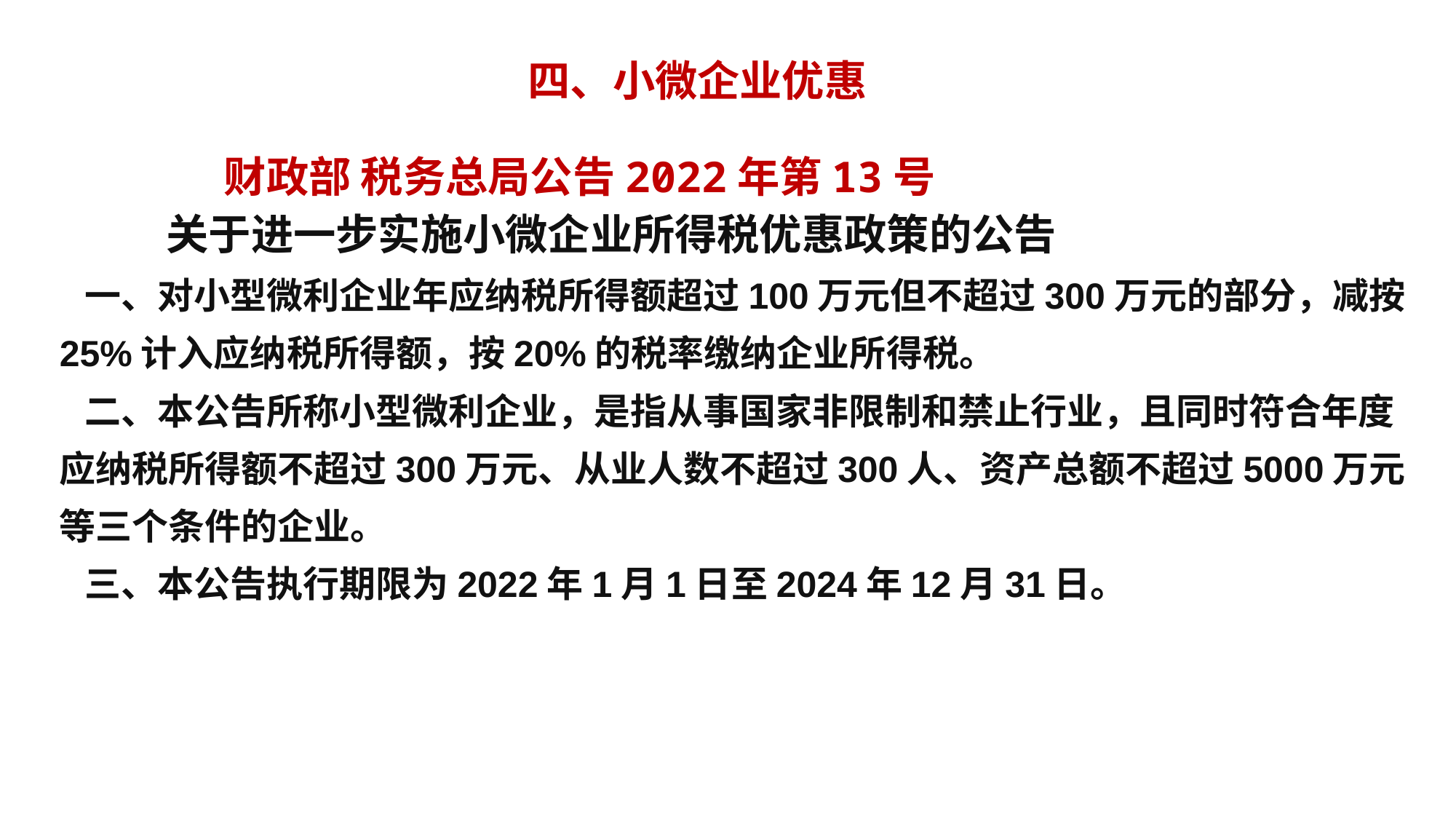

# 四、小微企业优惠
                财政部 税务总局公告2022年第13号
          关于进一步实施小微企业所得税优惠政策的公告
  一、对小型微利企业年应纳税所得额超过100万元但不超过300万元的部分，减按25%计入应纳税所得额，按20%的税率缴纳企业所得税。
  二、本公告所称小型微利企业，是指从事国家非限制和禁止行业，且同时符合年度应纳税所得额不超过300万元、从业人数不超过300人、资产总额不超过5000万元等三个条件的企业。
  三、本公告执行期限为2022年1月1日至2024年12月31日。